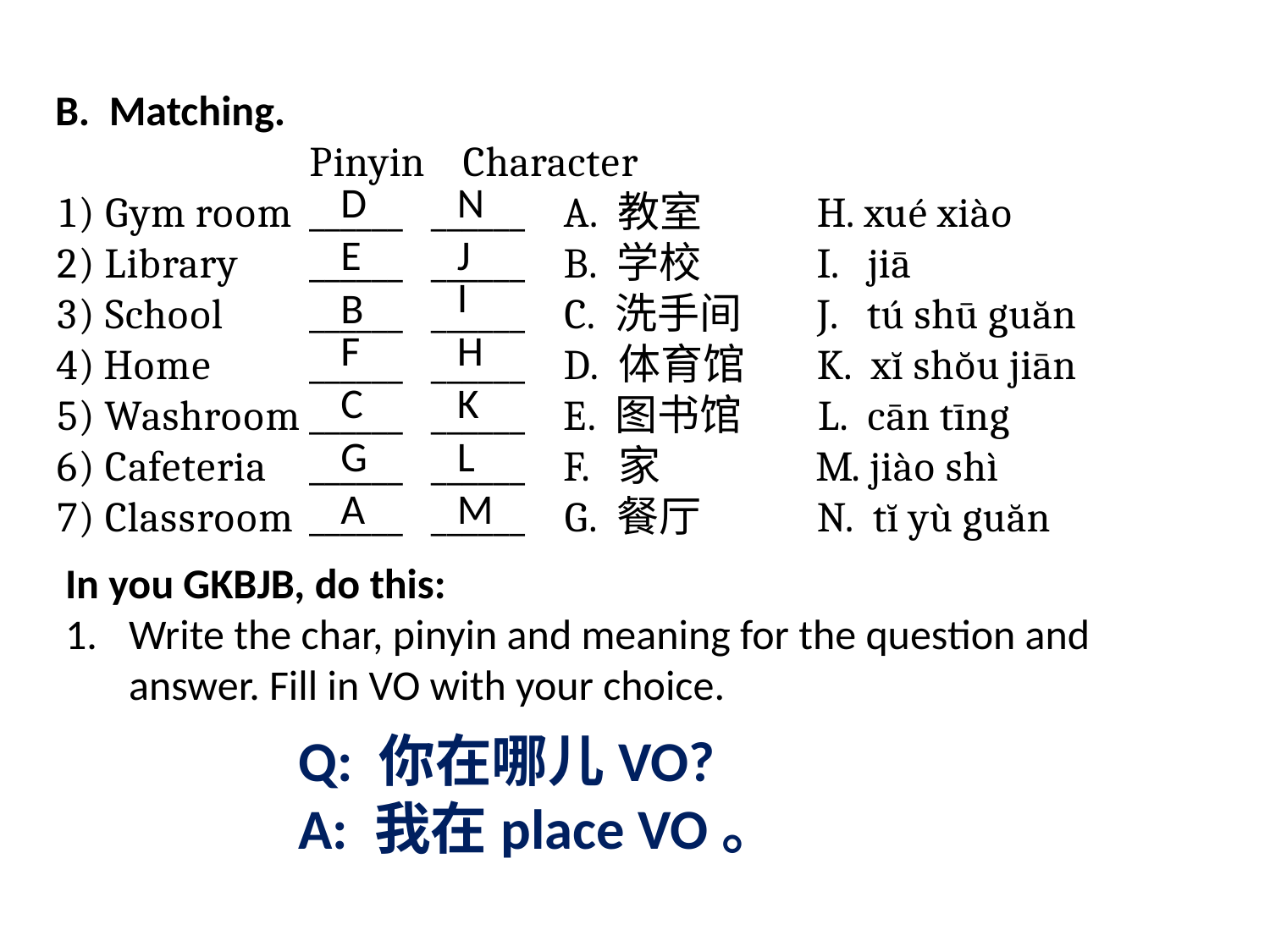

B.  Matching.
		Pinyin    Character
1) Gym room	______   ______	A. 教室	H. xué xiào
2) Library	______   ______	B. 学校	I.   jiā
3) School	______   ______	C. 洗手间	J.   tú shū guăn
4) Home 	______   ______	D. 体育馆	K.  xĭ shŏu jiān
5) Washroom	______   ______	E. 图书馆	L.  cān tīng
6) Cafeteria	______   ______	F.  家		M. jiào shì
7) Classroom	______   ______	G. 餐厅	N.  tĭ yù guăn

D
N
E
J
I
B
F
H
C
K
G
L
A
M
In you GKBJB, do this:
Write the char, pinyin and meaning for the question and answer. Fill in VO with your choice.

Q: 你在哪儿VO?
A: 我在place VO。